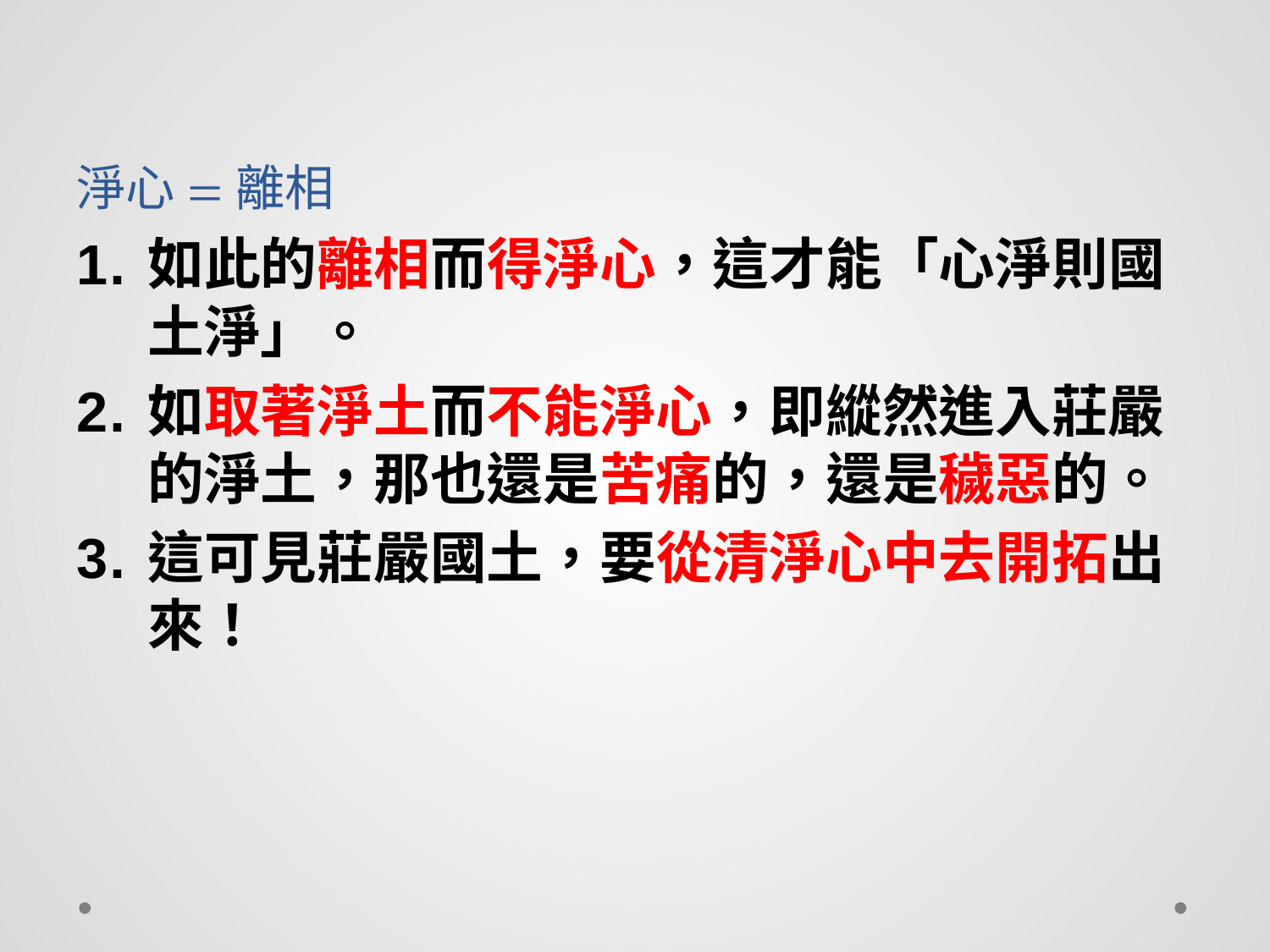

# 淨心=離相
如此的離相而得淨心，這才能「心淨則國土淨」。
如取著淨土而不能淨心，即縱然進入莊嚴的淨土，那也還是苦痛的，還是穢惡的。
這可見莊嚴國土，要從清淨心中去開拓出來！